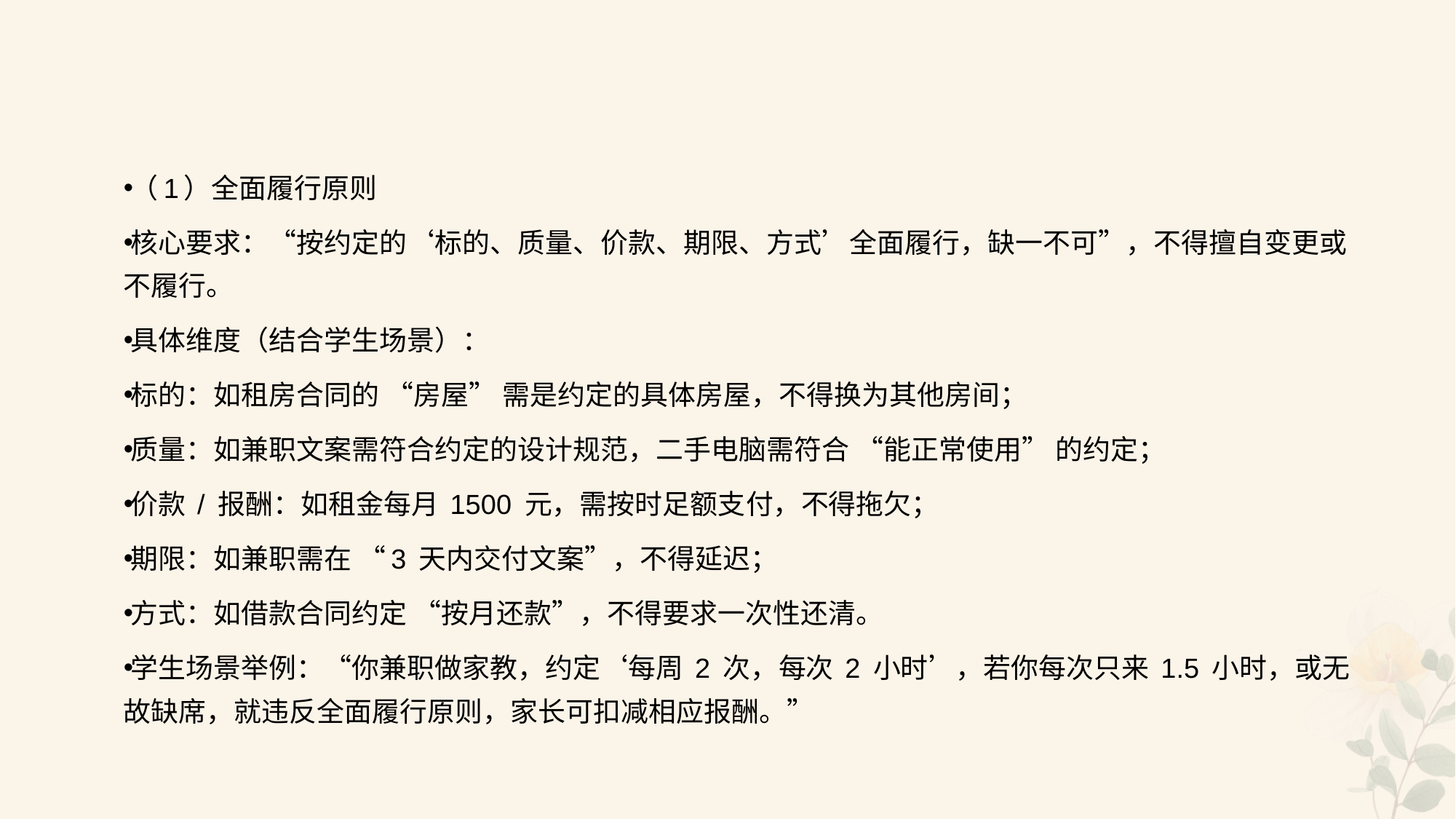

#
（1）全面履行原则
核心要求：“按约定的‘标的、质量、价款、期限、方式’全面履行，缺一不可”，不得擅自变更或不履行。
具体维度（结合学生场景）：
标的：如租房合同的 “房屋” 需是约定的具体房屋，不得换为其他房间；
质量：如兼职文案需符合约定的设计规范，二手电脑需符合 “能正常使用” 的约定；
价款 / 报酬：如租金每月 1500 元，需按时足额支付，不得拖欠；
期限：如兼职需在 “3 天内交付文案”，不得延迟；
方式：如借款合同约定 “按月还款”，不得要求一次性还清。
学生场景举例：“你兼职做家教，约定‘每周 2 次，每次 2 小时’，若你每次只来 1.5 小时，或无故缺席，就违反全面履行原则，家长可扣减相应报酬。”